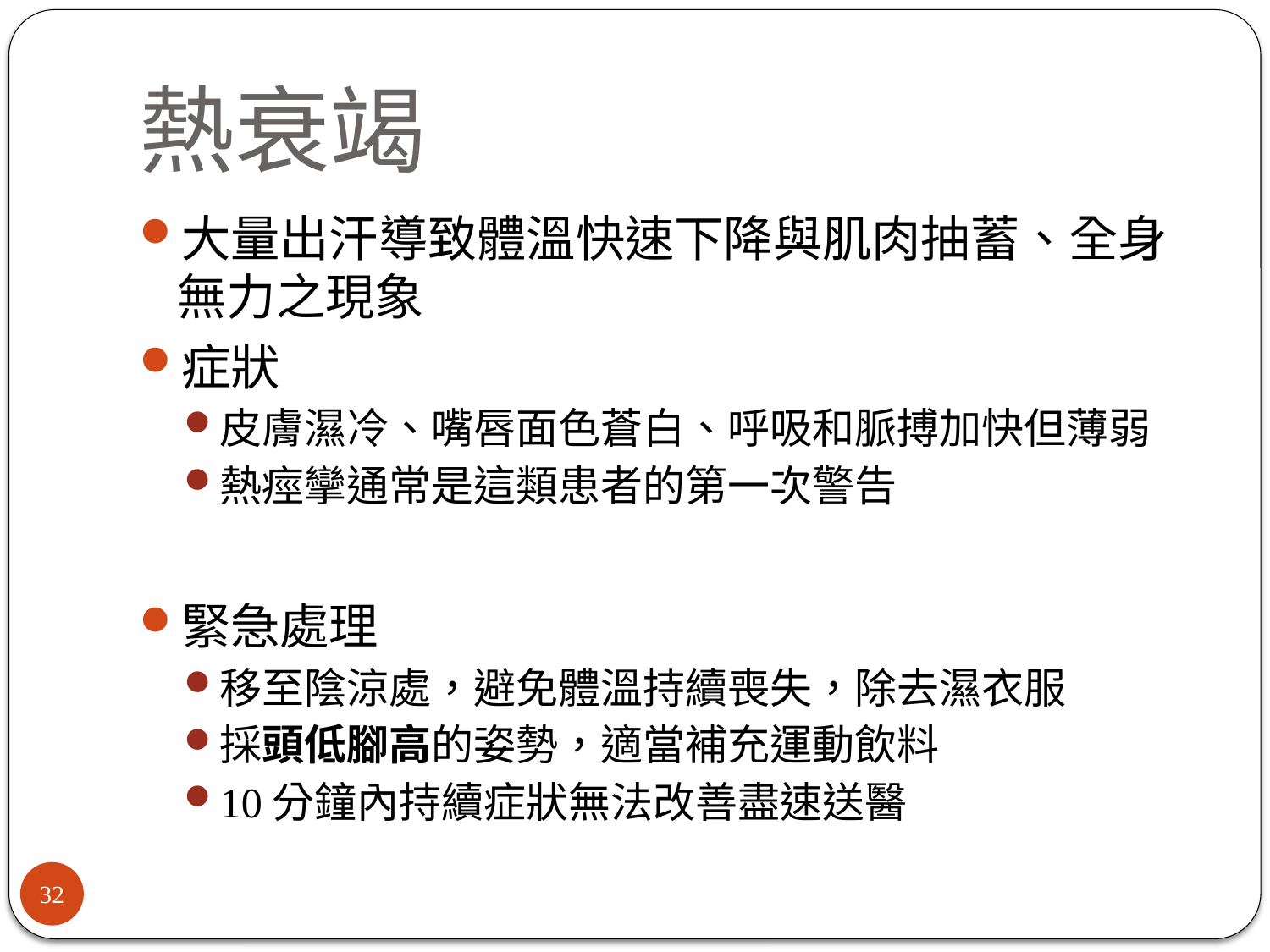

# 熱衰竭
大量出汗導致體溫快速下降與肌肉抽蓄、全身無力之現象
症狀
皮膚濕冷、嘴唇面色蒼白、呼吸和脈搏加快但薄弱
熱痙攣通常是這類患者的第一次警告

緊急處理
移至陰涼處，避免體溫持續喪失，除去濕衣服
採頭低腳高的姿勢，適當補充運動飲料
10分鐘內持續症狀無法改善盡速送醫
32